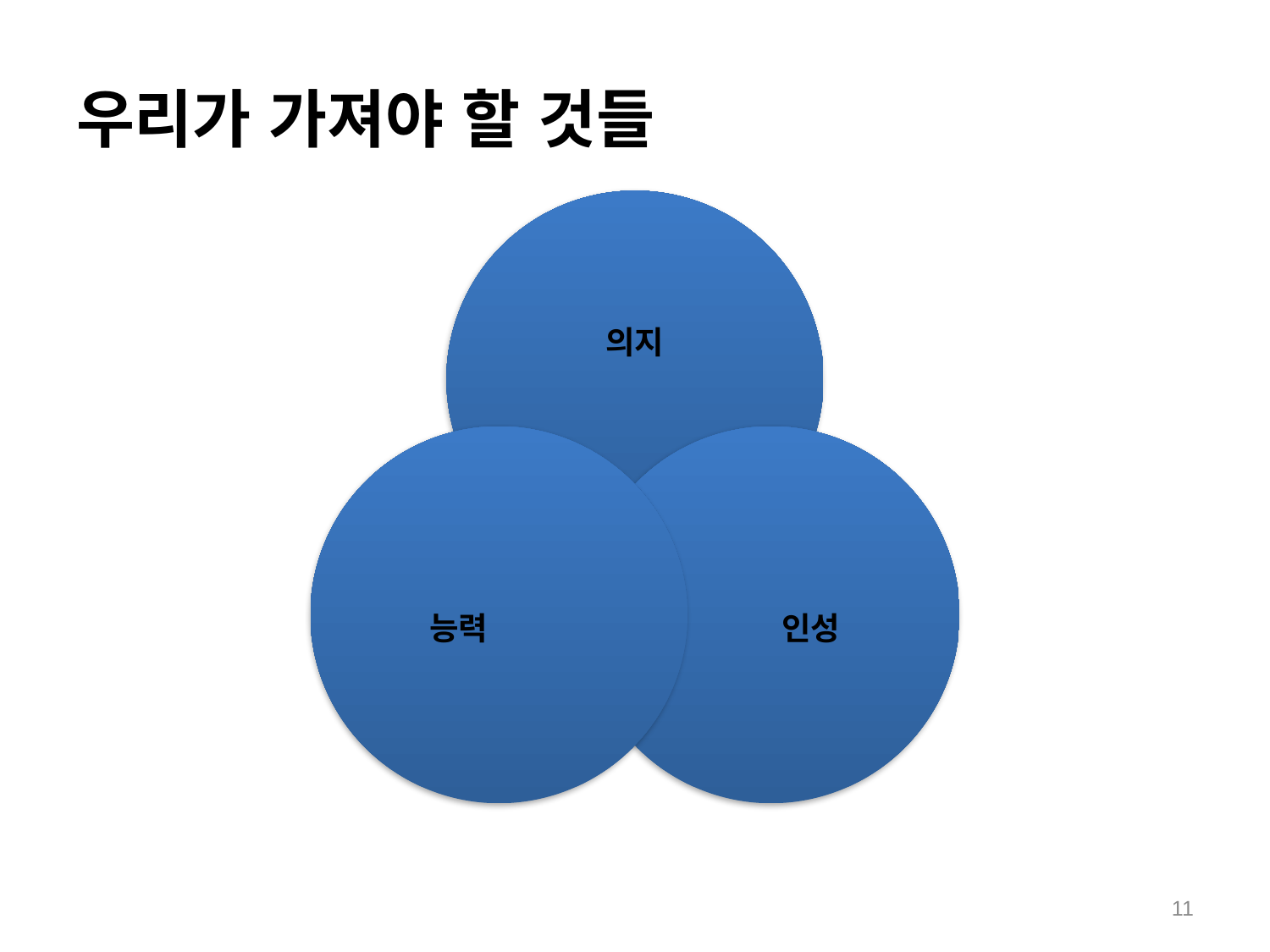

# 우리가 가져야 할 것들
의지
인성
능력
11